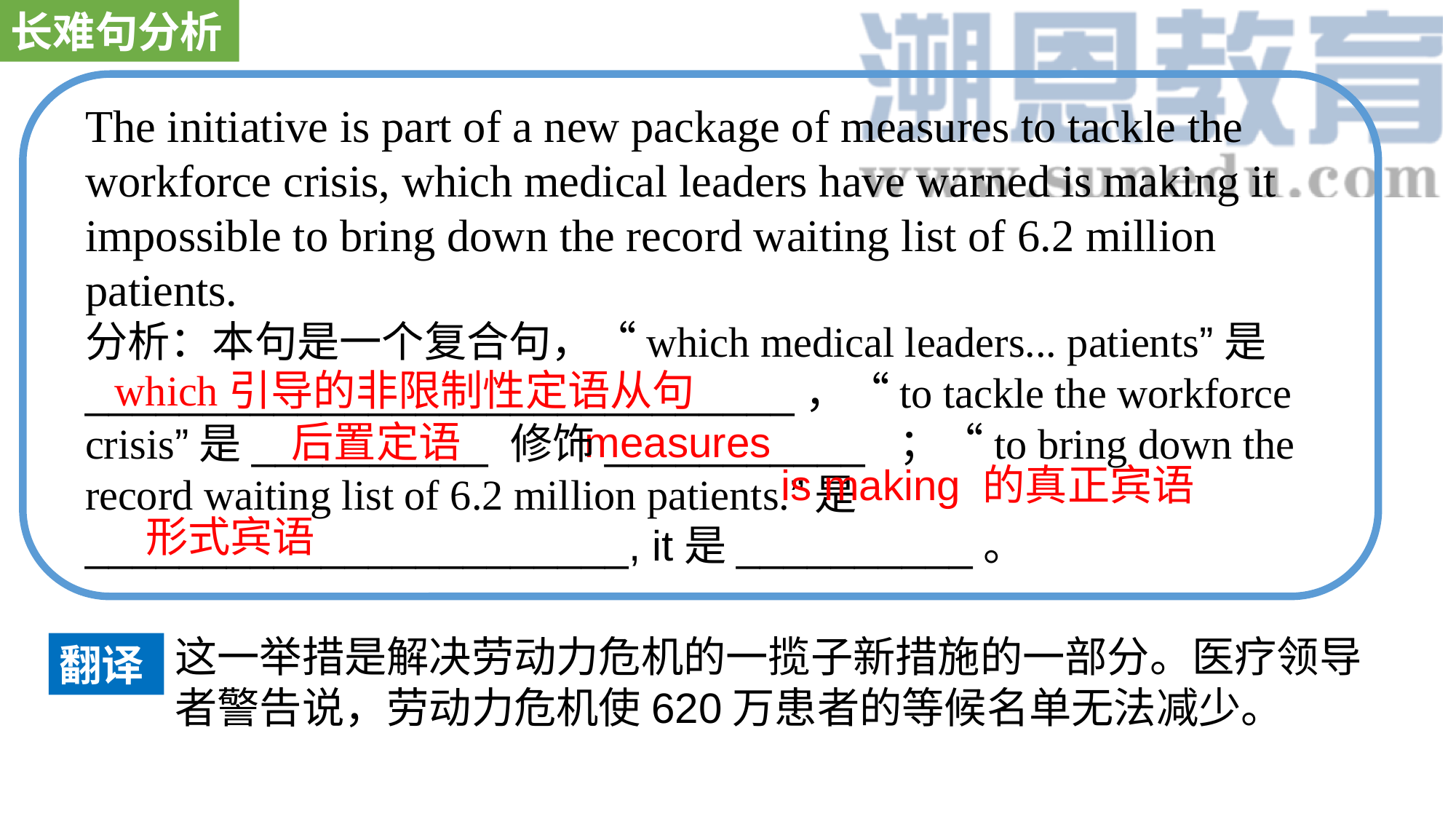

长难句分析

The initiative is part of a new package of measures to tackle the workforce crisis, which medical leaders have warned is making it impossible to bring down the record waiting list of 6.2 million patients.
分析：本句是一个复合句，“which medical leaders... patients”是______________________________，“to tackle the workforce crisis”是__________ 修饰___________  ；“to bring down the record waiting list of 6.2 million patients.”是_______________________, it是__________。
which引导的非限制性定语从句
后置定语
measures
is making 的真正宾语
形式宾语
这一举措是解决劳动力危机的一揽子新措施的一部分。医疗领导者警告说，劳动力危机使620万患者的等候名单无法减少。
翻译